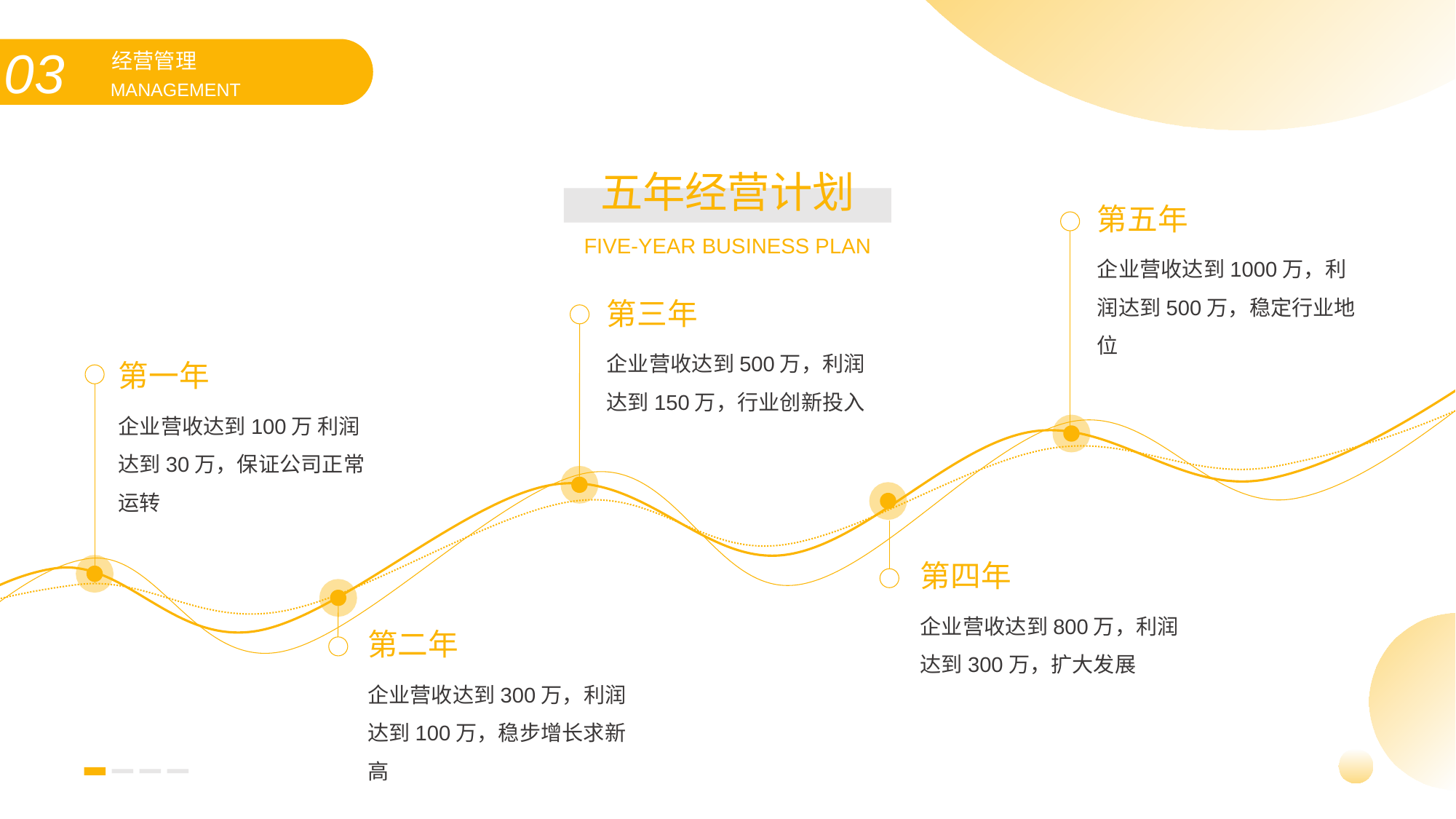

经营管理
MANAGEMENT
五年经营计划

第五年

FIVE-YEAR BUSINESS PLAN
企业营收达到1000万，利润达到500万，稳定行业地位
第三年

企业营收达到500万，利润达到150万，行业创新投入
第一年

企业营收达到100万 利润达到30万，保证公司正常运转

第四年

企业营收达到800万，利润达到300万，扩大发展

第二年
企业营收达到300万，利润达到100万，稳步增长求新高